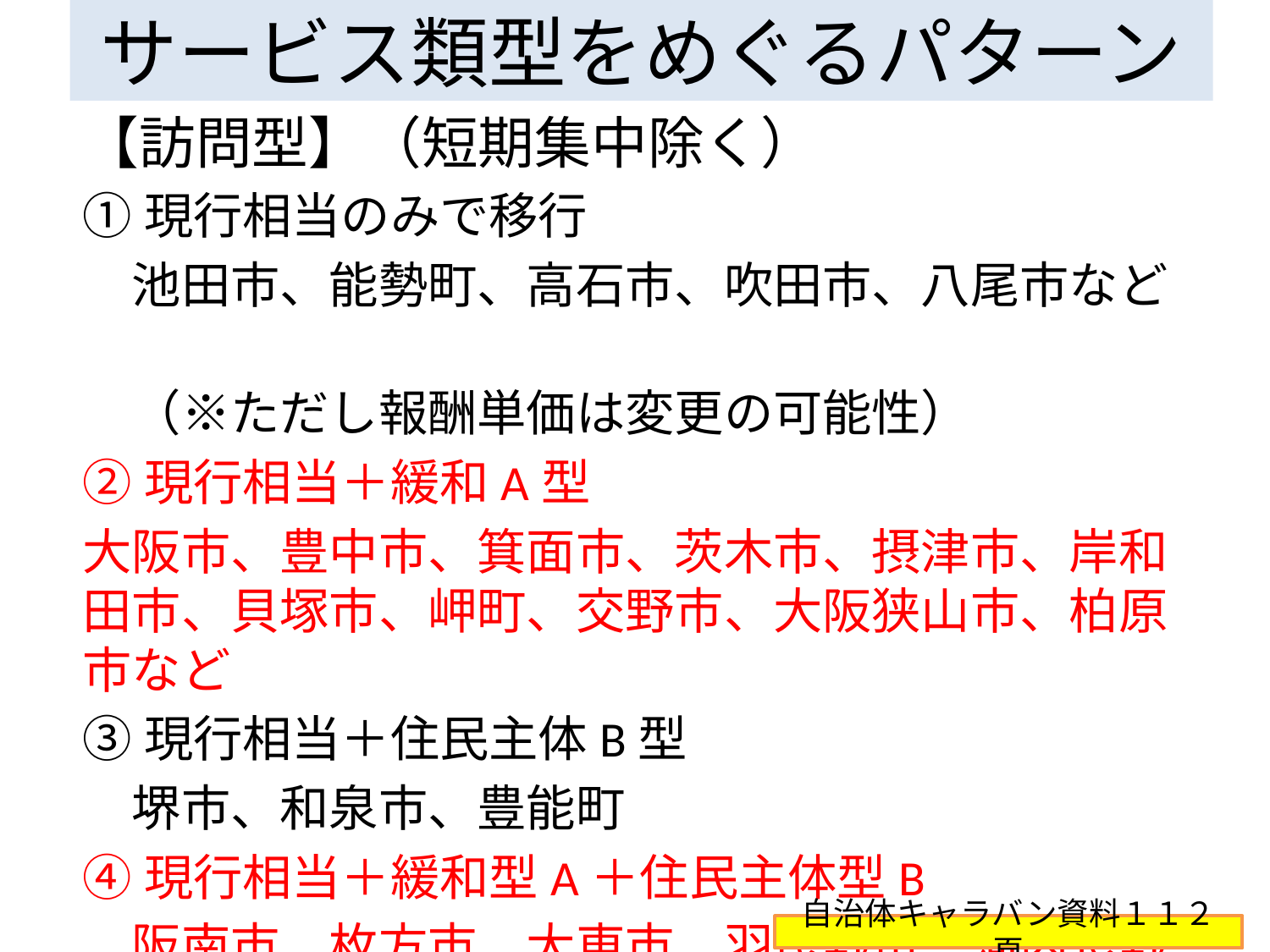

# サービス類型をめぐるパターン
【訪問型】（短期集中除く）
①現行相当のみで移行
　池田市、能勢町、高石市、吹田市、八尾市など
　（※ただし報酬単価は変更の可能性）
②現行相当＋緩和A型
大阪市、豊中市、箕面市、茨木市、摂津市、岸和田市、貝塚市、岬町、交野市、大阪狭山市、柏原市など
③現行相当＋住民主体B型
　堺市、和泉市、豊能町
④現行相当＋緩和型A＋住民主体型B
　阪南市、枚方市、大東市、羽曳野市、河内長野市など

自治体キャラバン資料１１２頁